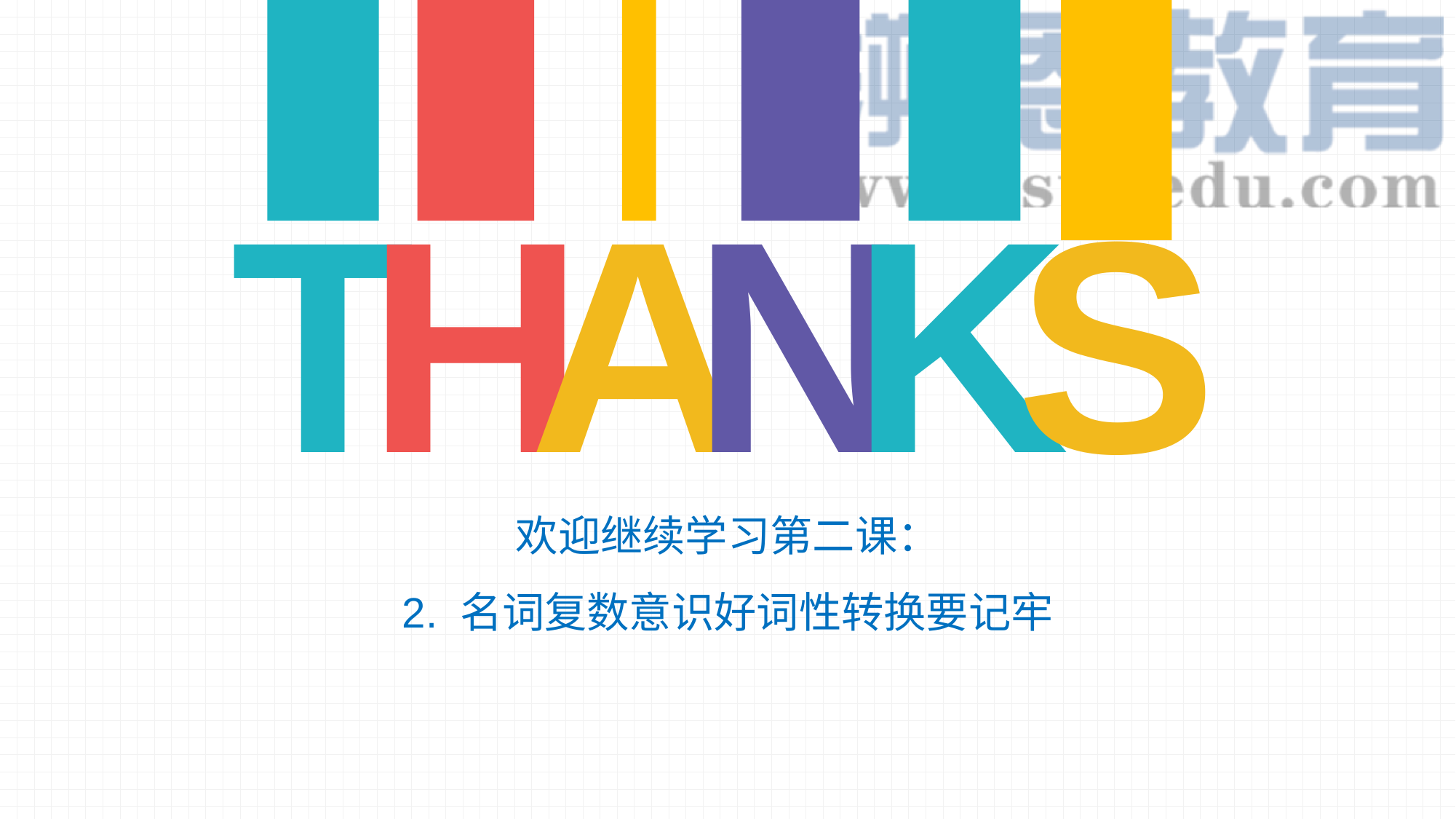

T
H
A
N
K
S
欢迎继续学习第二课：
2. 名词复数意识好词性转换要记牢